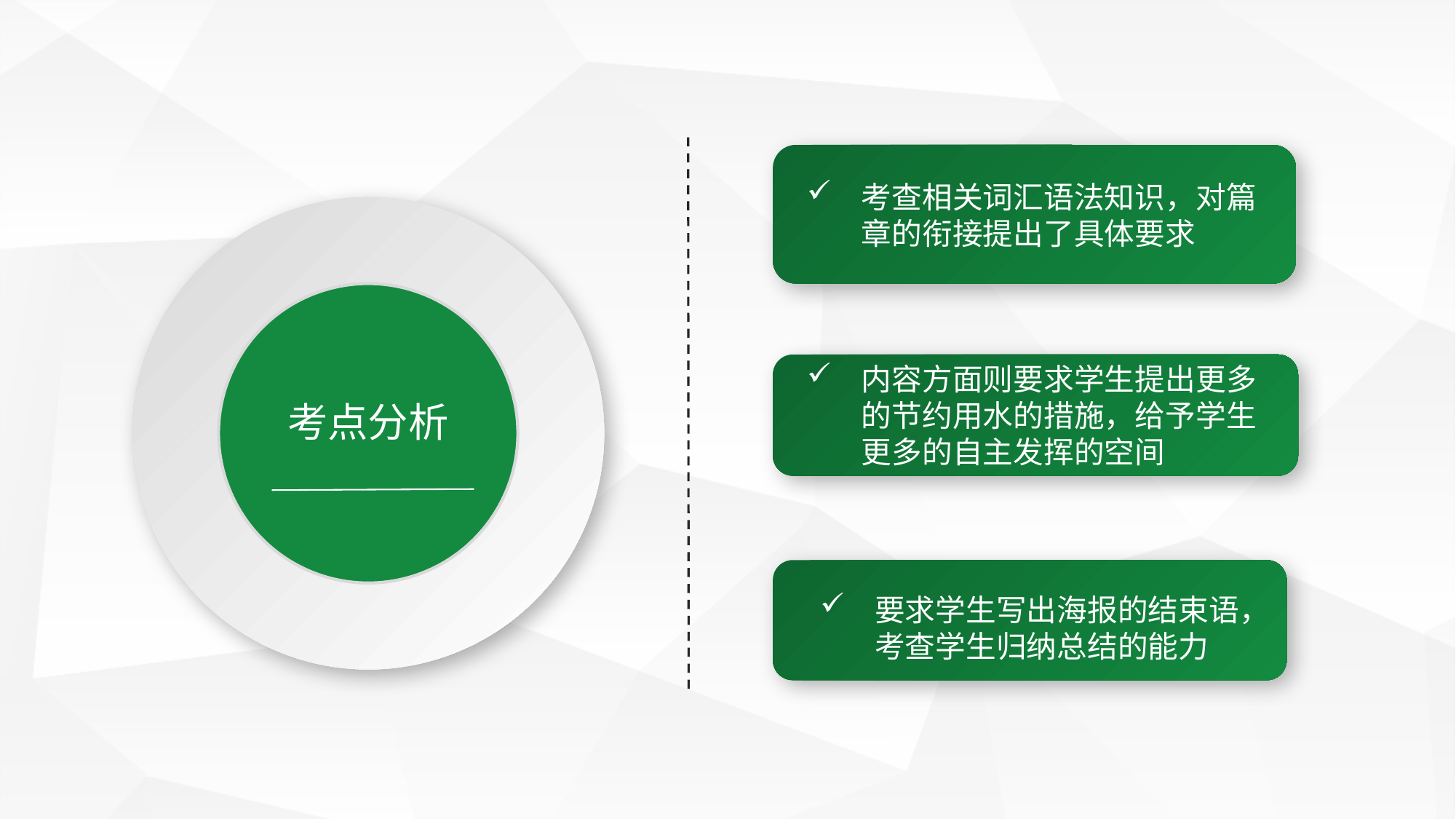

考查相关词汇语法知识，对篇章的衔接提出了具体要求

内容方面则要求学生提出更多的节约用水的措施，给予学生更多的自主发挥的空间
考点分析

要求学生写出海报的结束语，考查学生归纳总结的能力